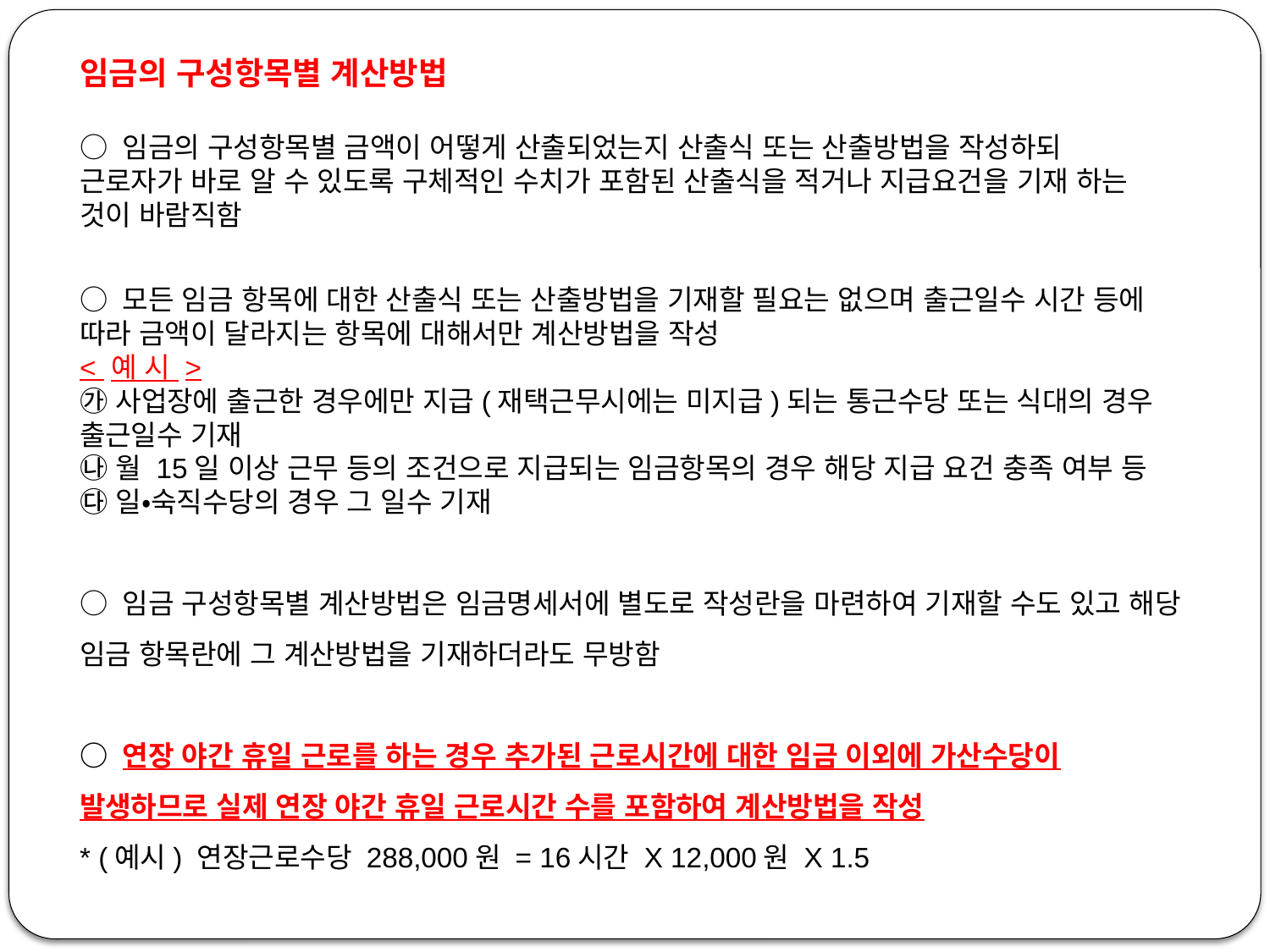

임금의 구성항목별 계산방법

○ 임금의 구성항목별 금액이 어떻게 산출되었는지 산출식 또는 산출방법을 작성하되   근로자가 바로 알 수 있도록 구체적인 수치가 포함된 산출식을 적거나 지급요건을 기재 하는 것이 바람직함

○ 모든 임금 항목에 대한 산출식 또는 산출방법을 기재할 필요는 없으며 출근일수 시간 등에 따라 금액이 달라지는 항목에 대해서만 계산방법을 작성
< 예 시 >
㉮ 사업장에 출근한 경우에만 지급(재택근무시에는 미지급)되는 통근수당 또는 식대의 경우 출근일수 기재
㉯ 월 15일 이상 근무 등의 조건으로 지급되는 임금항목의 경우 해당 지급 요건 충족 여부 등
㉰ 일‧숙직수당의 경우 그 일수 기재

○ 임금 구성항목별 계산방법은 임금명세서에 별도로 작성란을 마련하여 기재할 수도 있고 해당 임금 항목란에 그 계산방법을 기재하더라도 무방함

○ 연장 야간 휴일 근로를 하는 경우 추가된 근로시간에 대한 임금 이외에 가산수당이 발생하므로 실제 연장 야간 휴일 근로시간 수를 포함하여 계산방법을 작성
* (예시) 연장근로수당 288,000원 = 16시간 X 12,000원 X 1.5